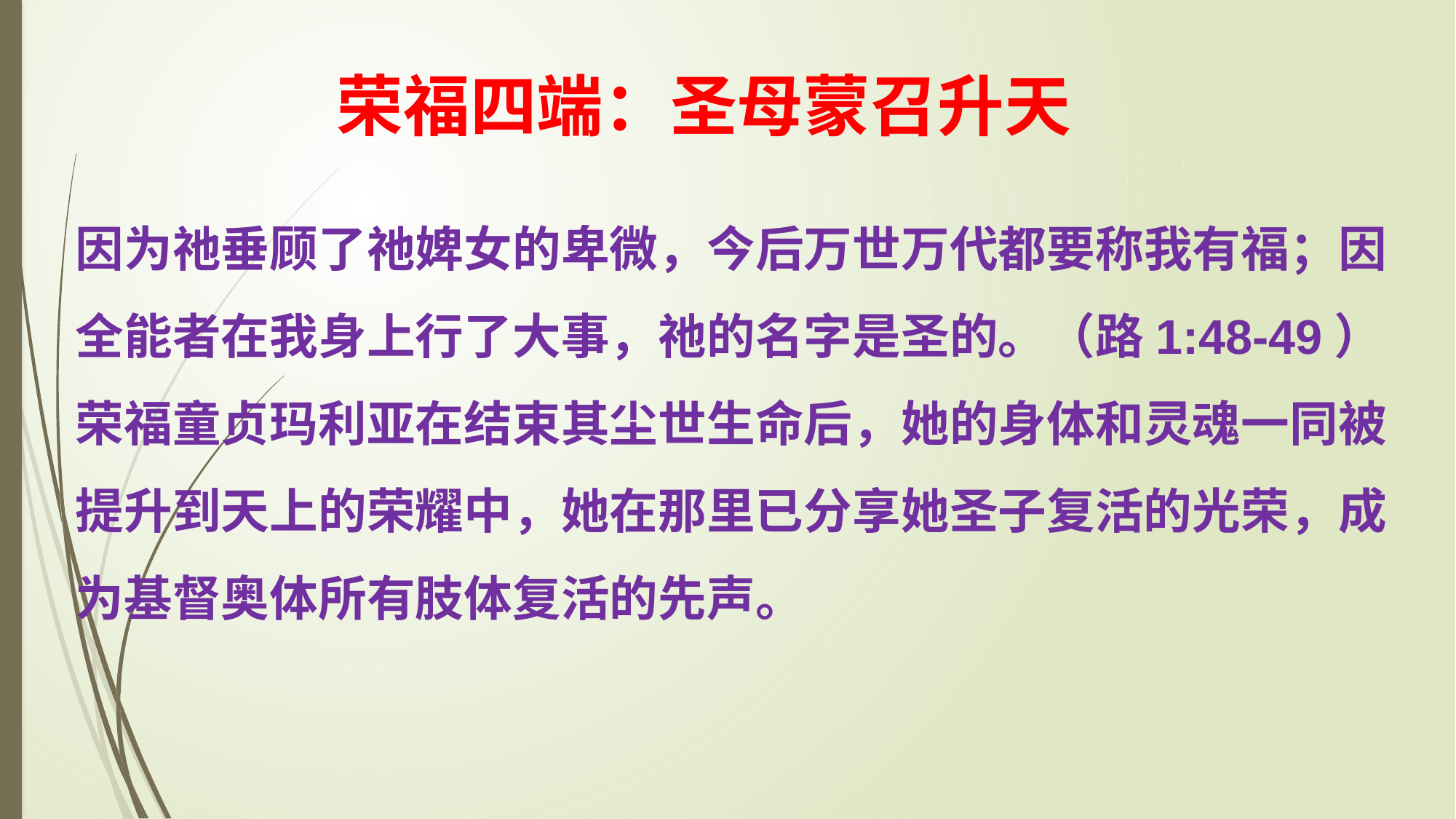

# 荣福四端：圣母蒙召升天
因为祂垂顾了祂婢女的卑微，今后万世万代都要称我有福；因全能者在我身上行了大事，祂的名字是圣的。（路1:48-49）
荣福童贞玛利亚在结束其尘世生命后，她的身体和灵魂一同被提升到天上的荣耀中，她在那里已分享她圣子复活的光荣，成为基督奥体所有肢体复活的先声。